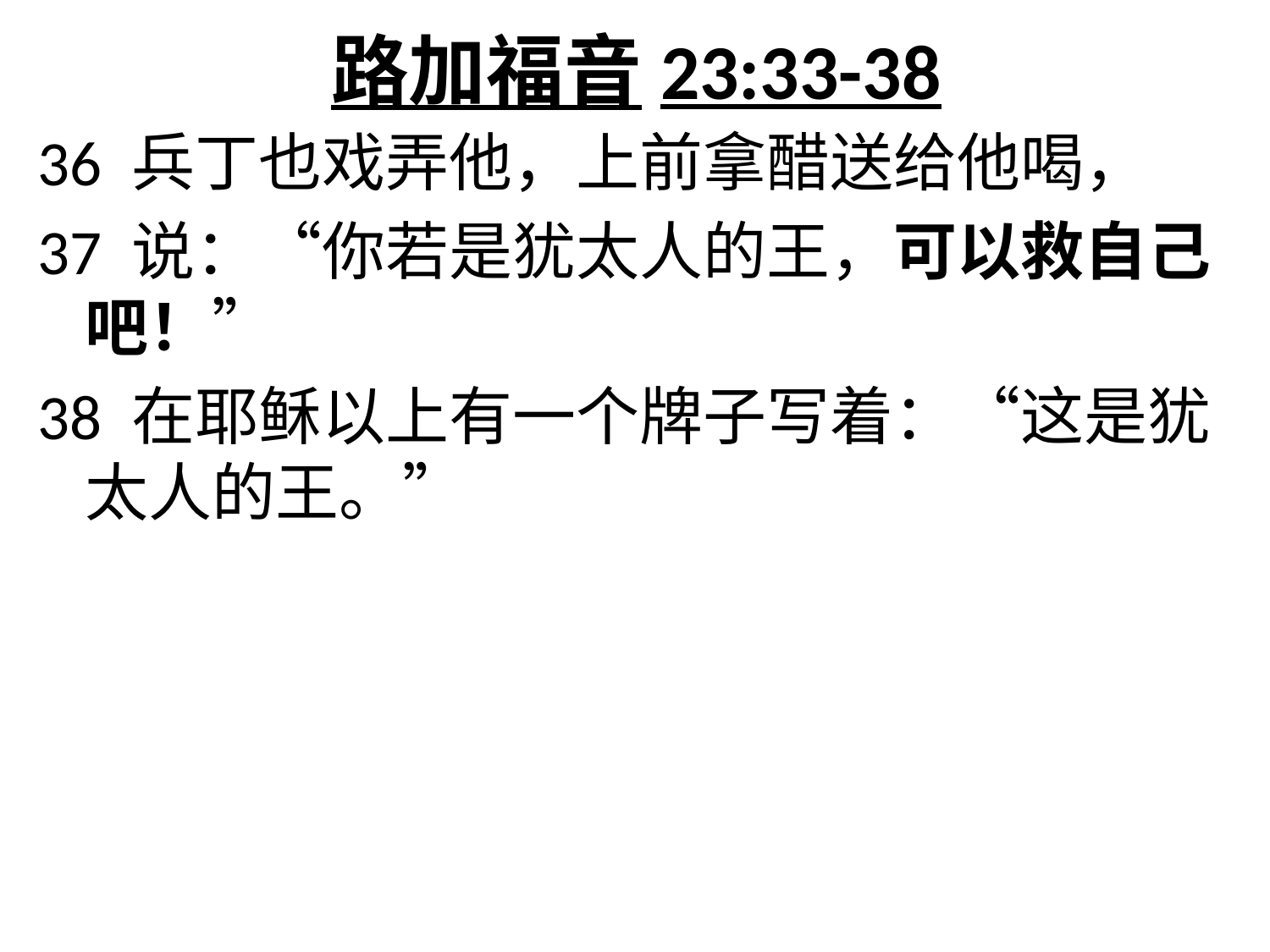

# 路加福音23:33-38
36 兵丁也戏弄他，上前拿醋送给他喝，
37 说：“你若是犹太人的王，可以救自己吧！”
38 在耶稣以上有一个牌子写着：“这是犹太人的王。”